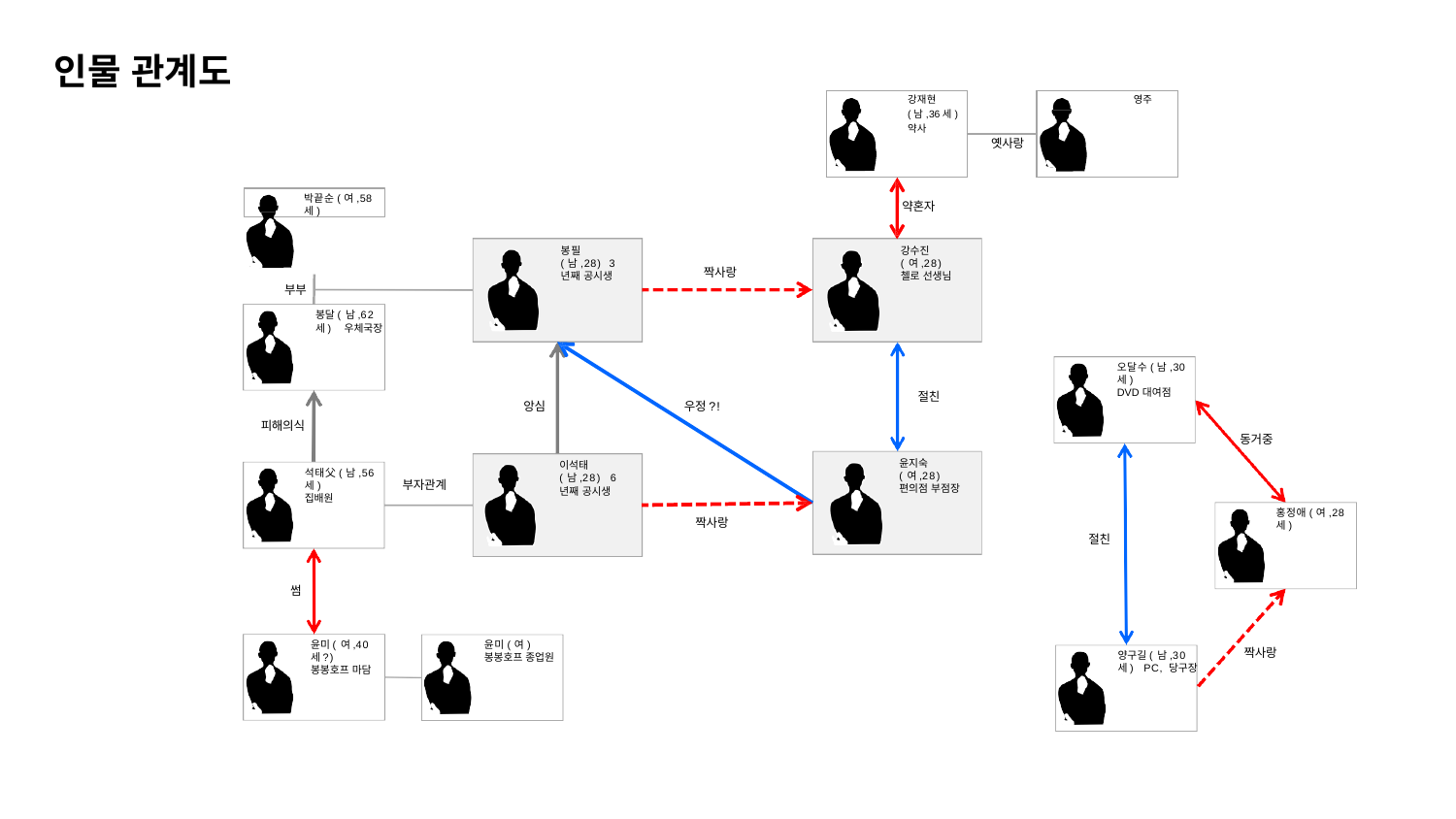

인물 관계도
| 강재현(남,36세) 약사 |  | 영주 |
| --- | --- | --- |
|  | 옛사랑 |  |

박끝순(여,58세)

약혼자

봉필(남,28)  3년째 공시생
강수진(여,28)  첼로 선생님

짝사랑

부부
봉달(남,62세)  우체국장

오달수(남,30세)
DVD대여점
절친
앙심
우정?!
피해의식
동거중
윤지숙(여,28)  편의점 부점장
이석태(남,28)  6년째 공시생

석태父(남,56세)
집배원
부자관계

홍정애(여,28세)
짝사랑
절친
썸
윤미(여,40세?)
봉봉호프 마담
윤미(여)  봉봉호프 종업원
짝사랑
양구길(남,30세)  PC, 당구장